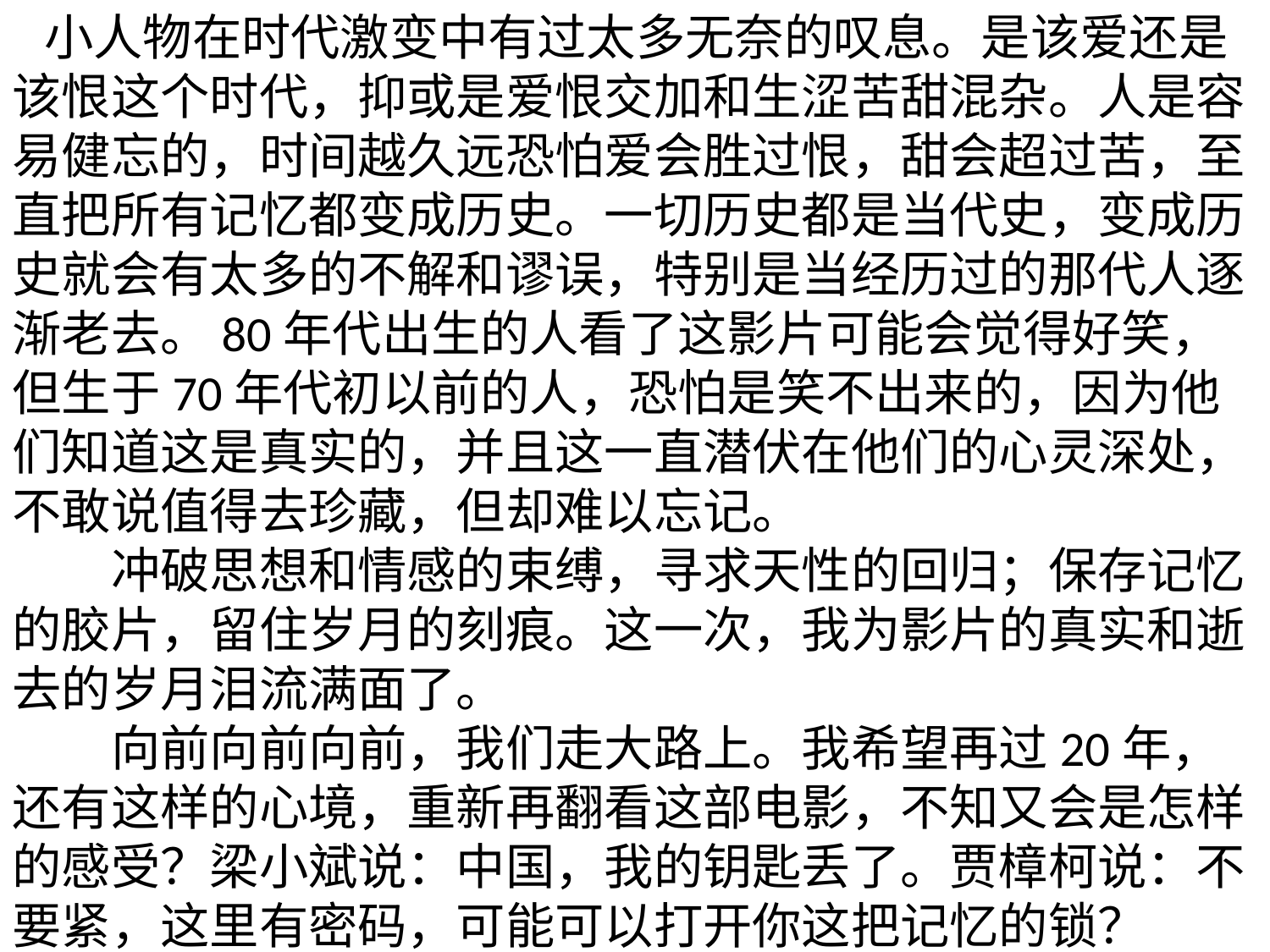

小人物在时代激变中有过太多无奈的叹息。是该爱还是该恨这个时代，抑或是爱恨交加和生涩苦甜混杂。人是容易健忘的，时间越久远恐怕爱会胜过恨，甜会超过苦，至直把所有记忆都变成历史。一切历史都是当代史，变成历史就会有太多的不解和谬误，特别是当经历过的那代人逐渐老去。80年代出生的人看了这影片可能会觉得好笑，但生于70年代初以前的人，恐怕是笑不出来的，因为他们知道这是真实的，并且这一直潜伏在他们的心灵深处，不敢说值得去珍藏，但却难以忘记。
　　冲破思想和情感的束缚，寻求天性的回归；保存记忆的胶片，留住岁月的刻痕。这一次，我为影片的真实和逝去的岁月泪流满面了。
　　向前向前向前，我们走大路上。我希望再过20年，还有这样的心境，重新再翻看这部电影，不知又会是怎样的感受？梁小斌说：中国，我的钥匙丢了。贾樟柯说：不要紧，这里有密码，可能可以打开你这把记忆的锁？